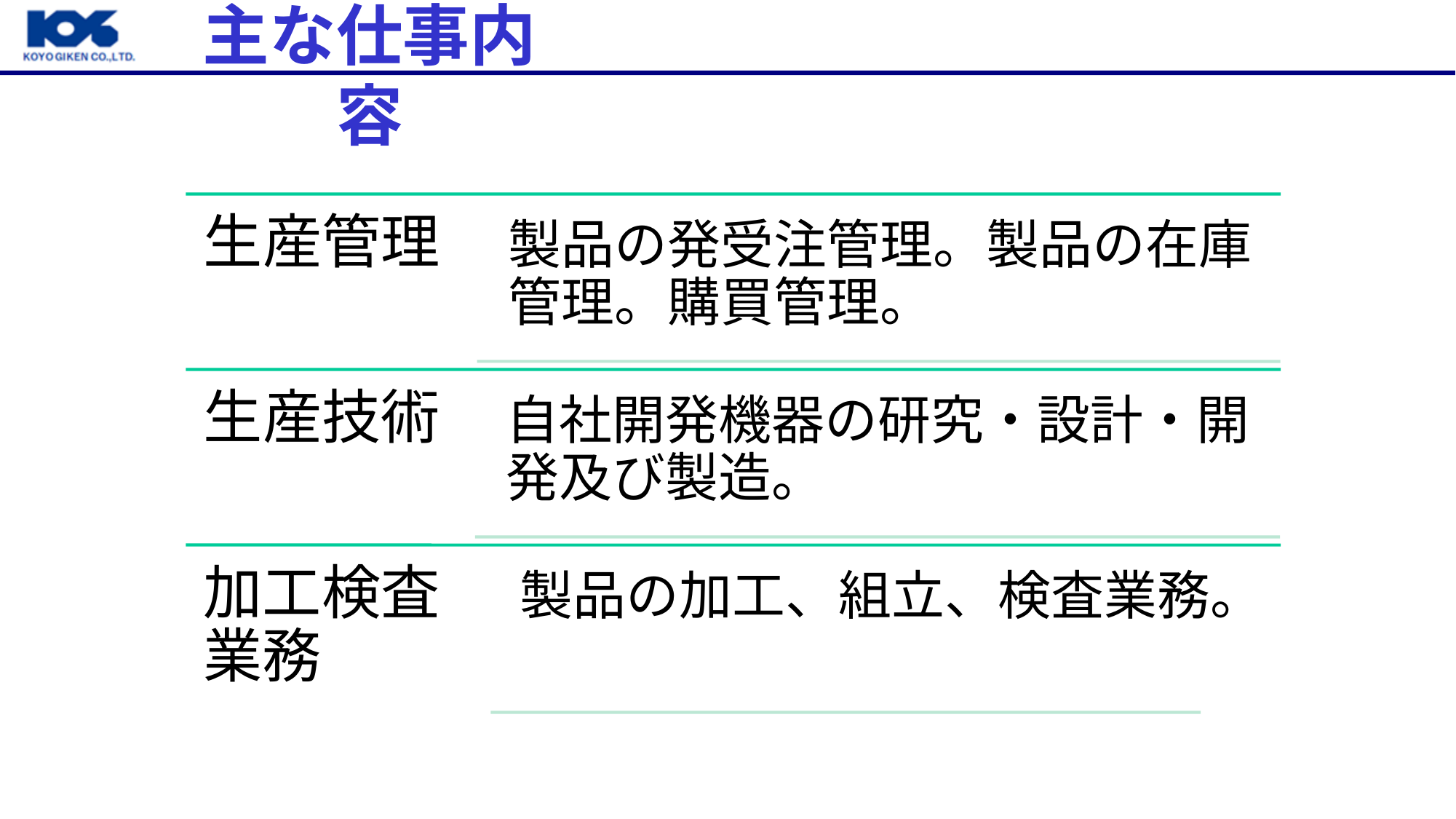

主な仕事内容

生産管理
製品の発受注管理。製品の在庫管理。購買管理。
生産技術
自社開発機器の研究・設計・開発及び製造。
加工検査業務
製品の加工、組立、検査業務。